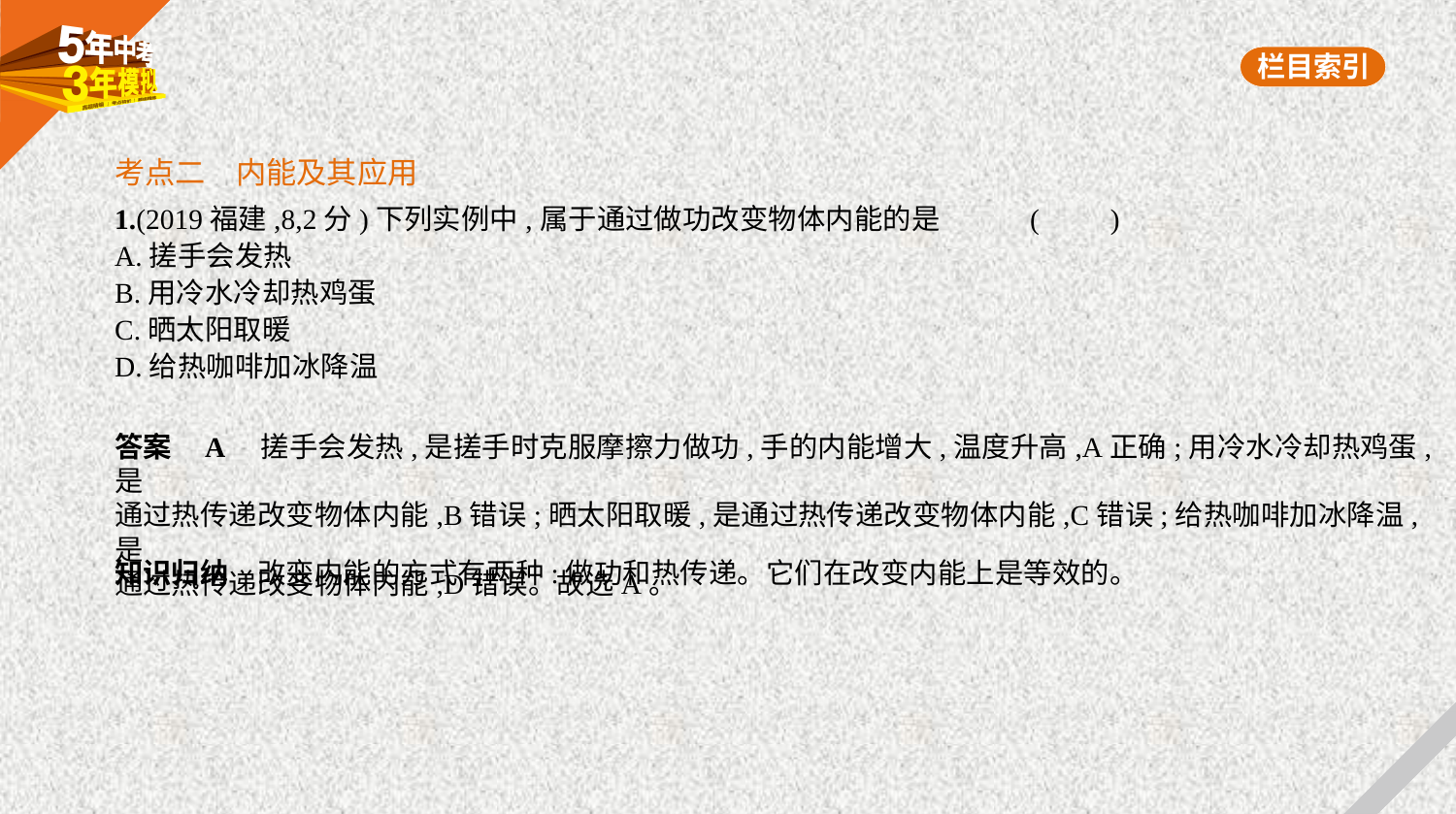

考点二　内能及其应用
1.(2019福建,8,2分)下列实例中,属于通过做功改变物体内能的是　     (　　)
A.搓手会发热
B.用冷水冷却热鸡蛋
C.晒太阳取暖
D.给热咖啡加冰降温
答案    A　搓手会发热,是搓手时克服摩擦力做功,手的内能增大,温度升高,A正确;用冷水冷却热鸡蛋,是
通过热传递改变物体内能,B错误;晒太阳取暖,是通过热传递改变物体内能,C错误;给热咖啡加冰降温,是
通过热传递改变物体内能,D错误。故选A。
知识归纳　改变内能的方式有两种:做功和热传递。它们在改变内能上是等效的。